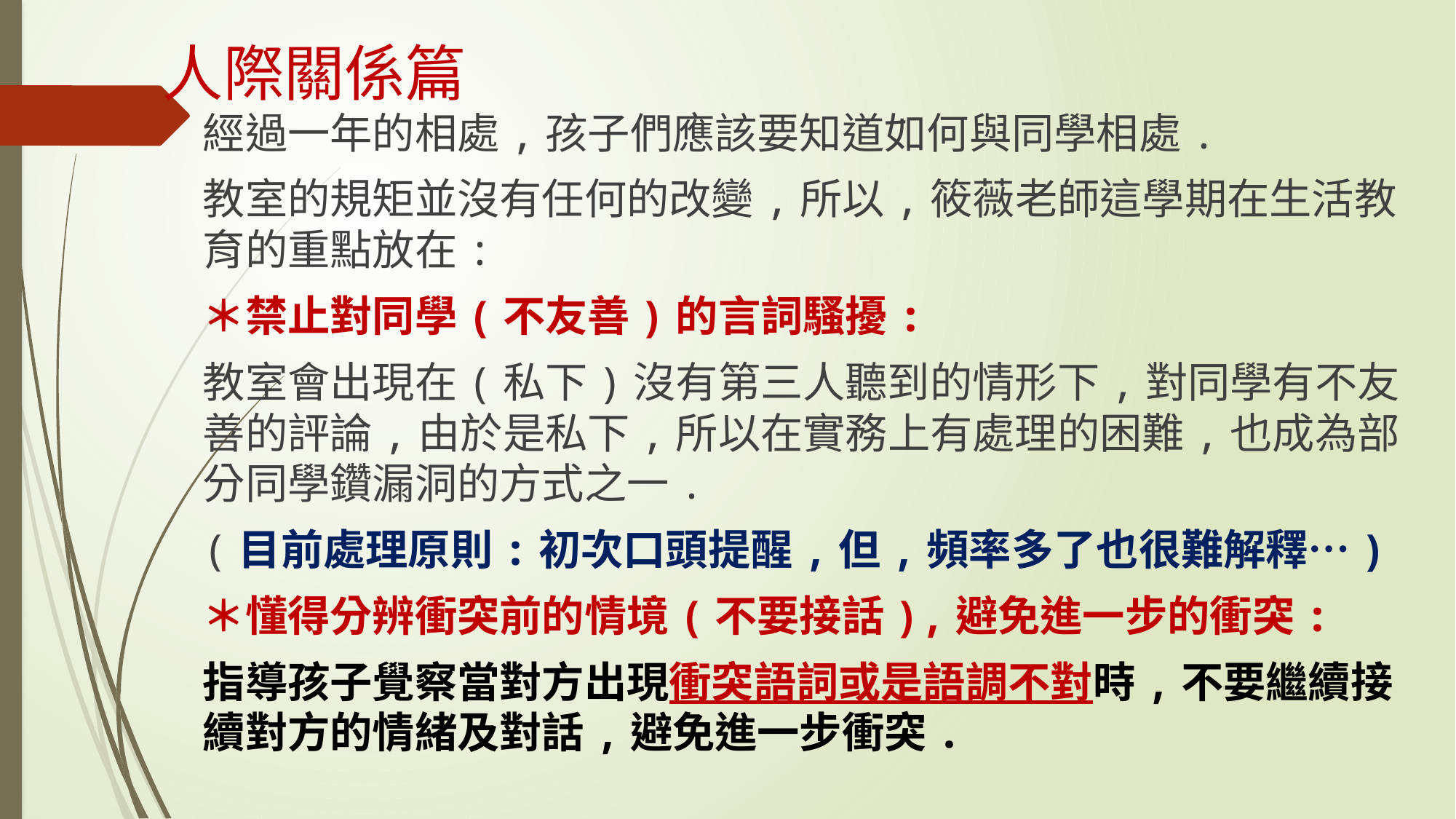

# 人際關係篇
經過一年的相處,孩子們應該要知道如何與同學相處.
教室的規矩並沒有任何的改變,所以,筱薇老師這學期在生活教育的重點放在:
＊禁止對同學(不友善)的言詞騷擾:
教室會出現在(私下)沒有第三人聽到的情形下,對同學有不友善的評論,由於是私下,所以在實務上有處理的困難,也成為部分同學鑽漏洞的方式之一.
(目前處理原則:初次口頭提醒,但,頻率多了也很難解釋…)
＊懂得分辨衝突前的情境(不要接話),避免進一步的衝突:
指導孩子覺察當對方出現衝突語詞或是語調不對時,不要繼續接續對方的情緒及對話,避免進一步衝突.